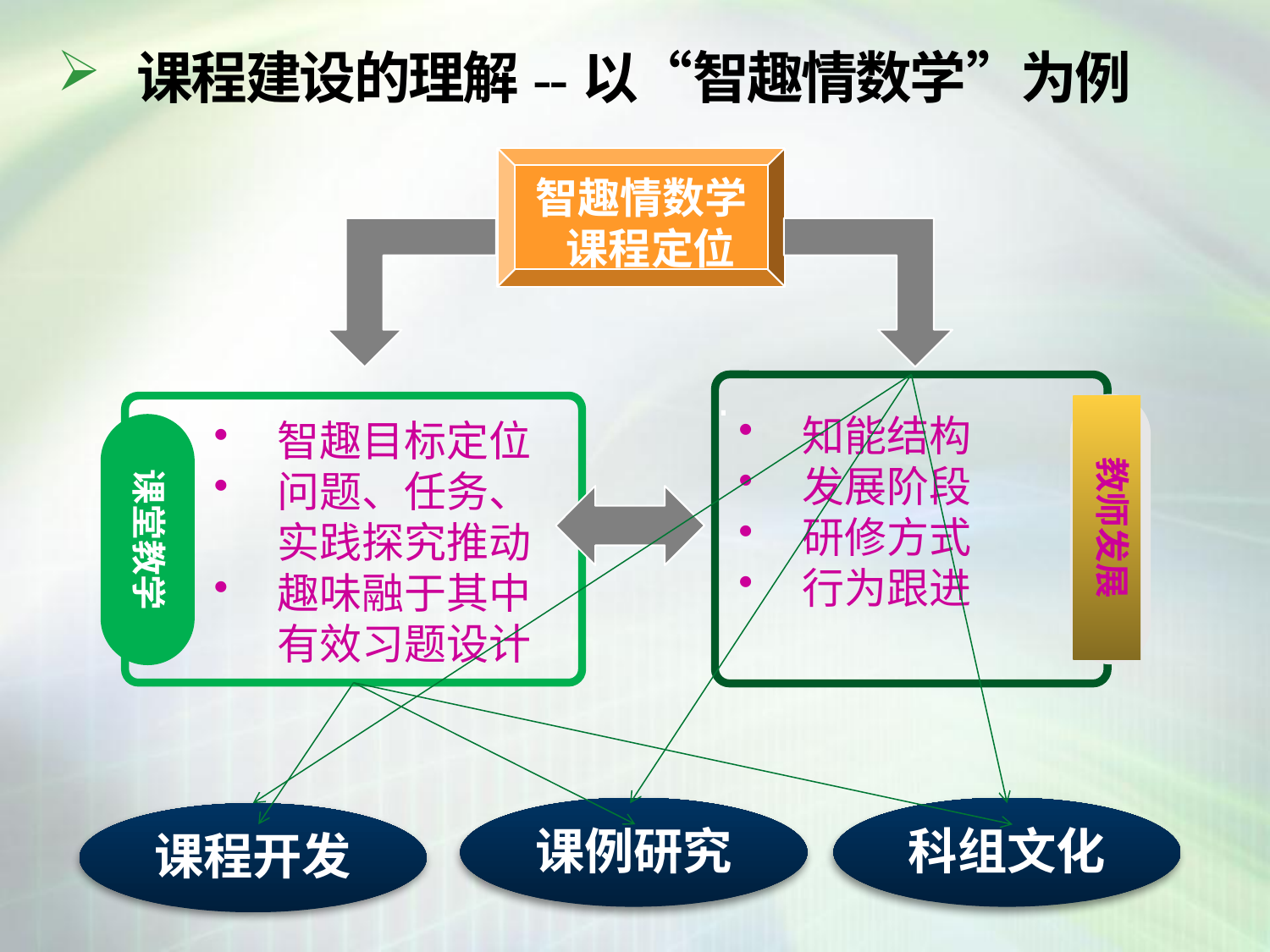

课程建设的理解--以“智趣情数学”为例
智趣情数学
 课程定位

.

知能结构
发展阶段
研修方式
行为跟进
教师发展

.

智趣目标定位
问题、任务、实践探究推动
趣味融于其中有效习题设计
课堂教学

课例研究
科组文化
课程开发